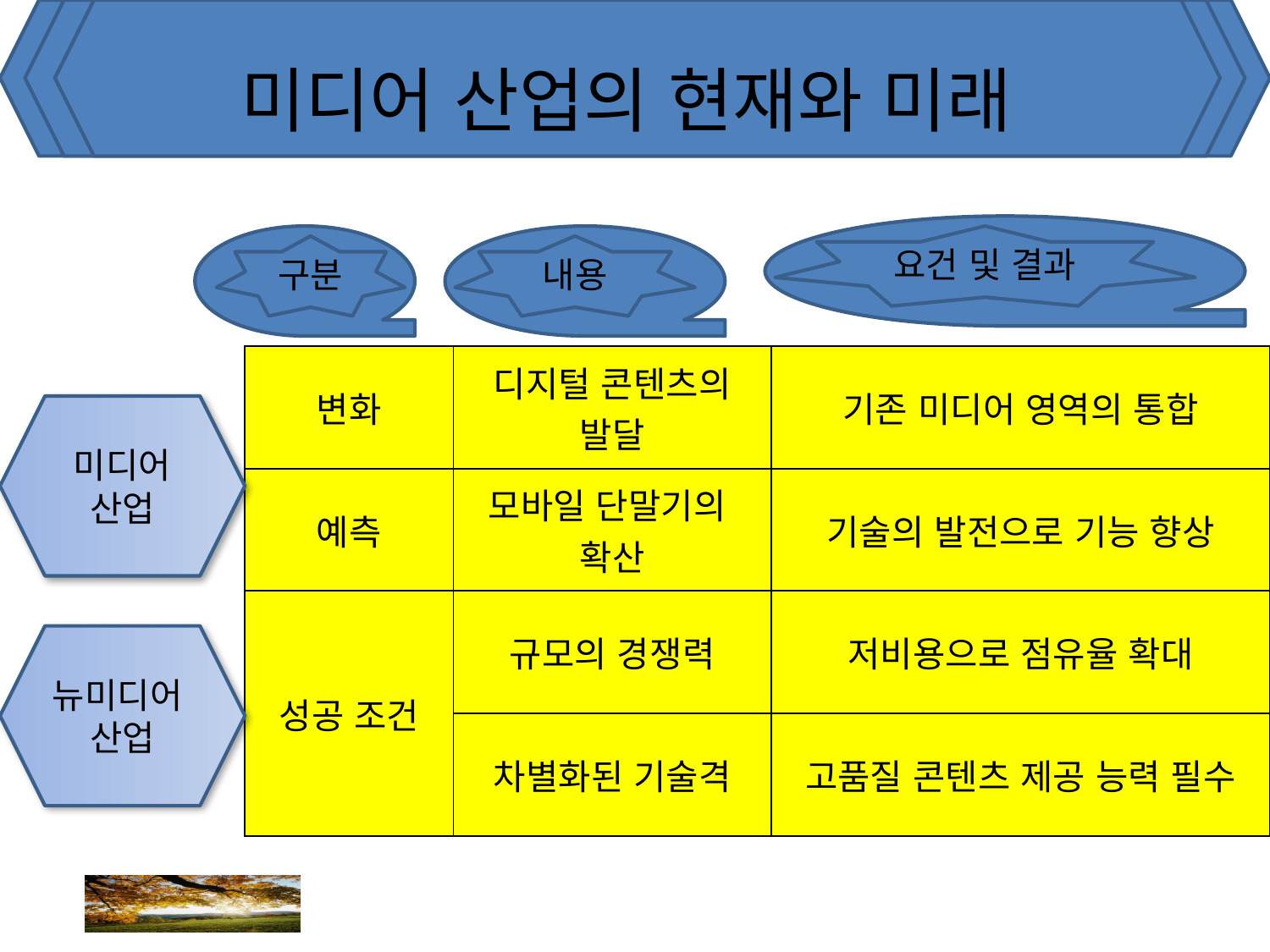

# 미디어 산업의 현재와 미래

요건 및 결과
구분
내용
| 변화 | 디지털 콘텐츠의 발달 | 기존 미디어 영역의 통합 |
| --- | --- | --- |
| 예측 | 모바일 단말기의 확산 | 기술의 발전으로 기능 향상 |
| 성공 조건 | 규모의 경쟁력 | 저비용으로 점유율 확대 |
|  | 차별화된 기술격 | 고품질 콘텐츠 제공 능력 필수 |
미디어 산업
뉴미디어
산업